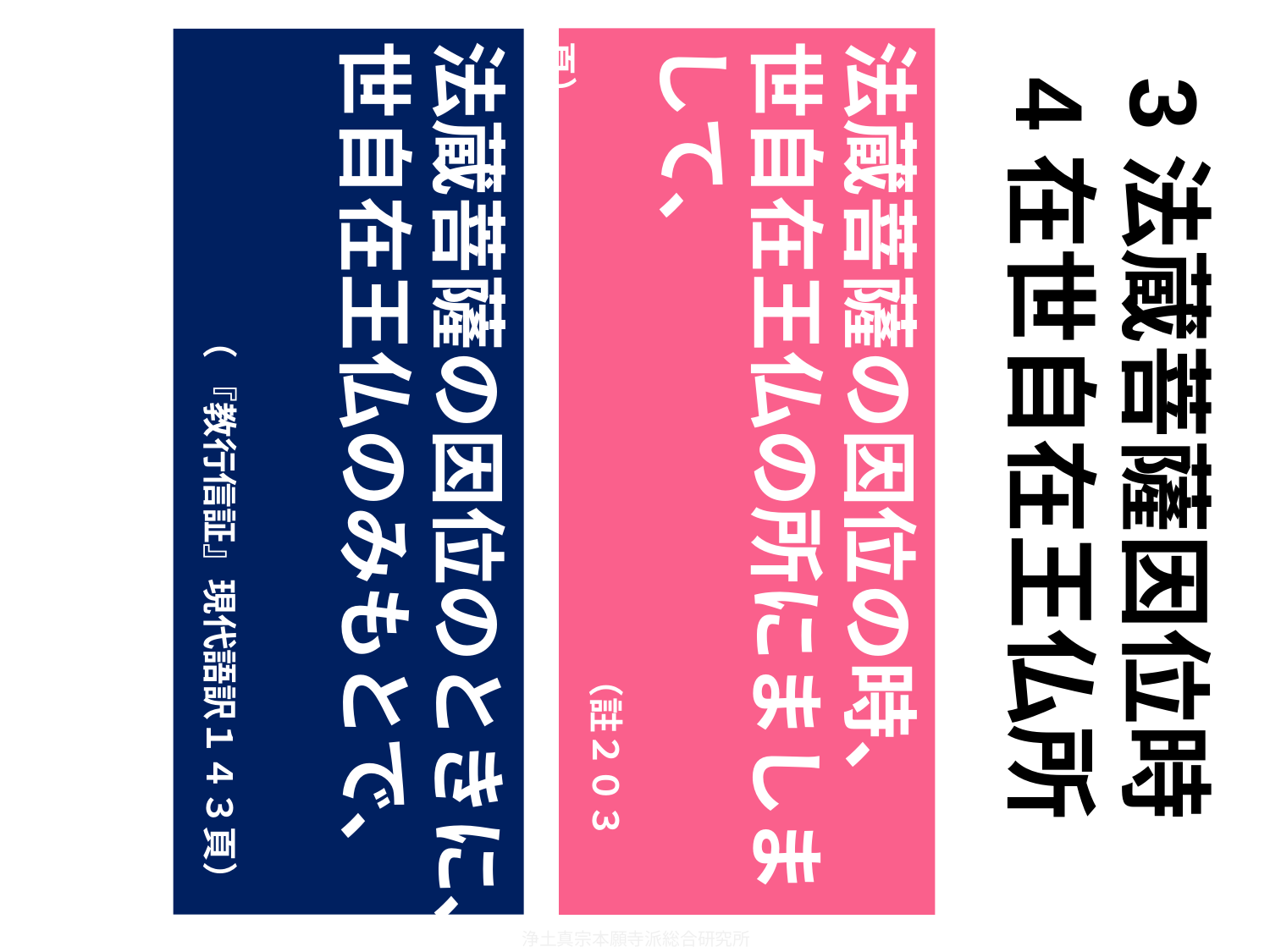

法蔵菩薩の因位の時、
世自在王仏の所にましまして、
　　　　　　　　　　　（註２０３頁）
法蔵菩薩の因位のときに、世自在王仏のみもとで、

　　　　　（ 『教行信証』現代語訳１４３頁）
3法蔵菩薩因位時
4在世自在王仏所